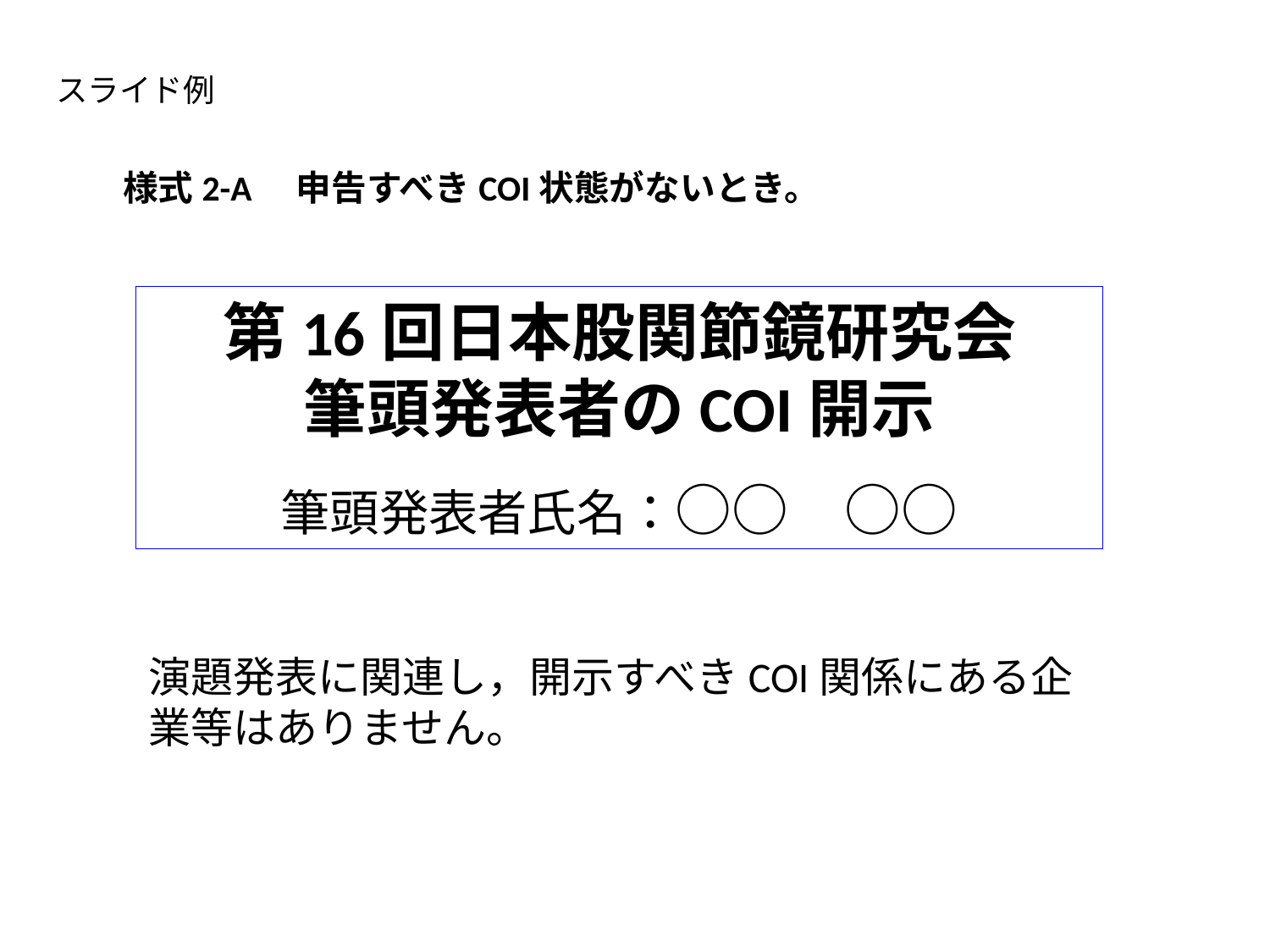

スライド例
様式2-A　申告すべきCOI状態がないとき。

第16回日本股関節鏡研究会
筆頭発表者のCOI開示

筆頭発表者氏名：○○　○○
演題発表に関連し，開示すべきCOI関係にある企業等はありません。